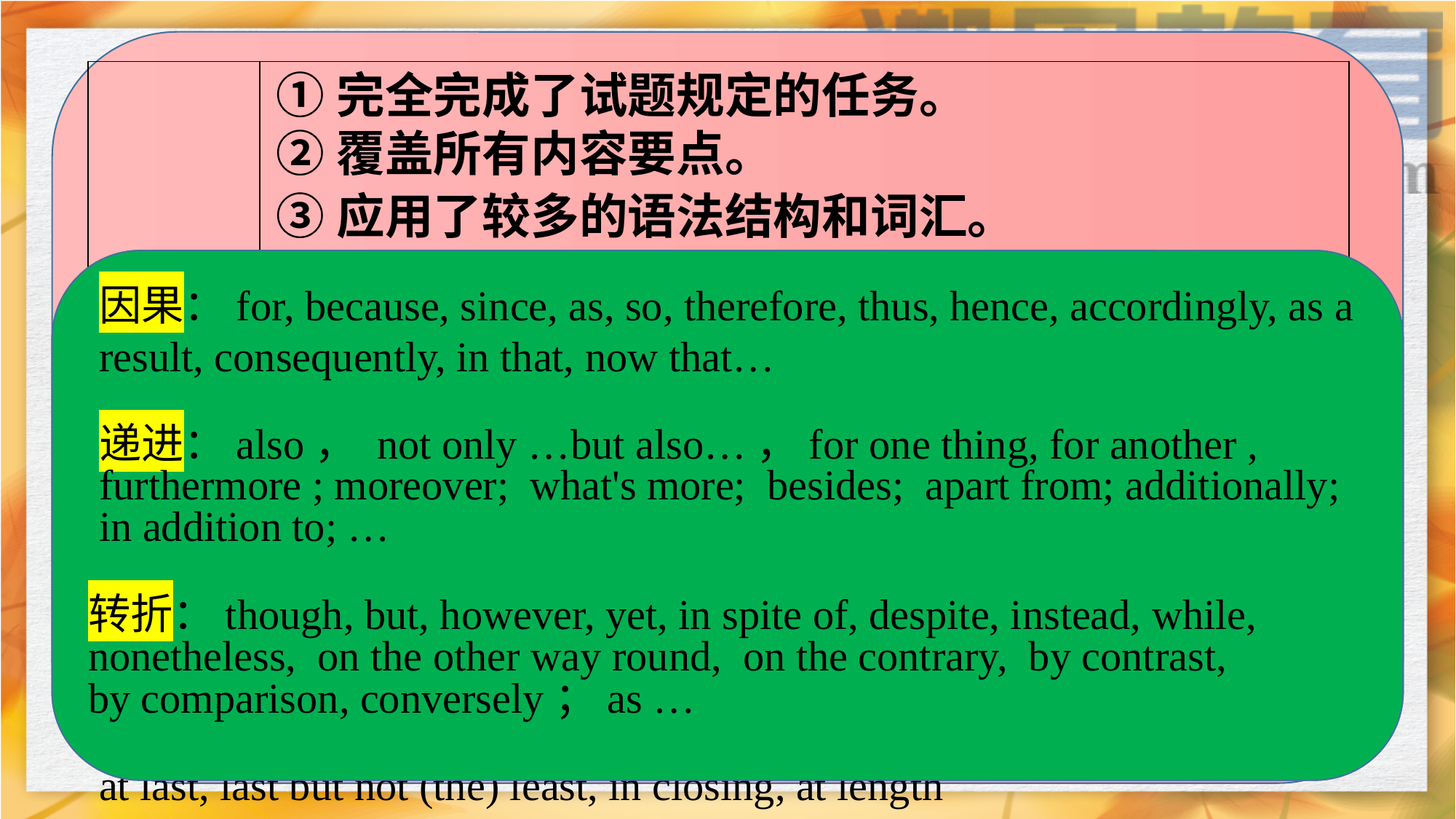

①完全完成了试题规定的任务。
②覆盖所有内容要点。

| 第五档写作要求 （13-15） |  |
| --- | --- |
③应用了较多的语法结构和词汇。
④语法结构或词汇方面有些许错误，但为尽力
  使用较复杂结构或较高级词汇所致；具备较
  强的语言应用能力。

在陈述理由时，学生可借助有效衔接词使文章结构紧凑，层次清晰。

因果：for, because, since, as, so, therefore, thus, hence, accordingly, as a result, consequently, in that, now that…
首先：to begin with/to start with, first and foremost,  first of all,
what comes first is that …, for one thing …for another (thing),
on one hang … on the other hand, in the first place,  imprimis (adv, 首先)
first relative explainations
其次：in the next place, in the next place, what’s more, in addition, additionally, moreover, furthermore, plus
最后: finally, eventually, ultimately, in a word, in conclusion, in the end
at last, last but not (the) least, in closing, at length

⑤有效地使用了语句间的连接成分，使全文结构
  紧凑。
⑥完全达到了预期的写作目的。
递进：also， not only …but also…，for one thing, for another , furthermore ; moreover;  what's more;  besides;  apart from; additionally; in addition to; …
转折：though, but, however, yet, in spite of, despite, instead, while, nonetheless,  on the other way round,  on the contrary,  by contrast,
by comparison, conversely；as …